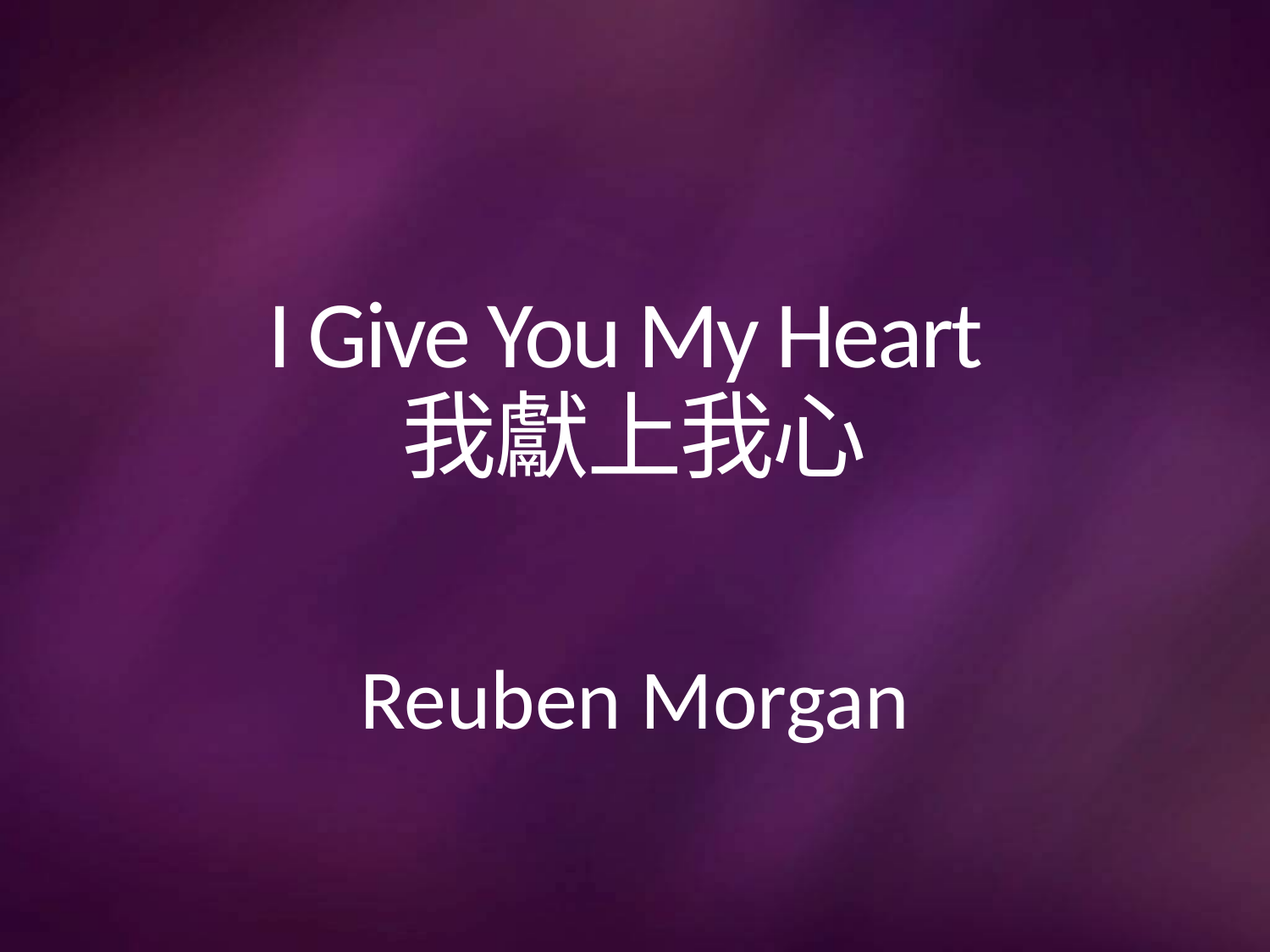

# I Give You My Heart 我獻上我心
Reuben Morgan